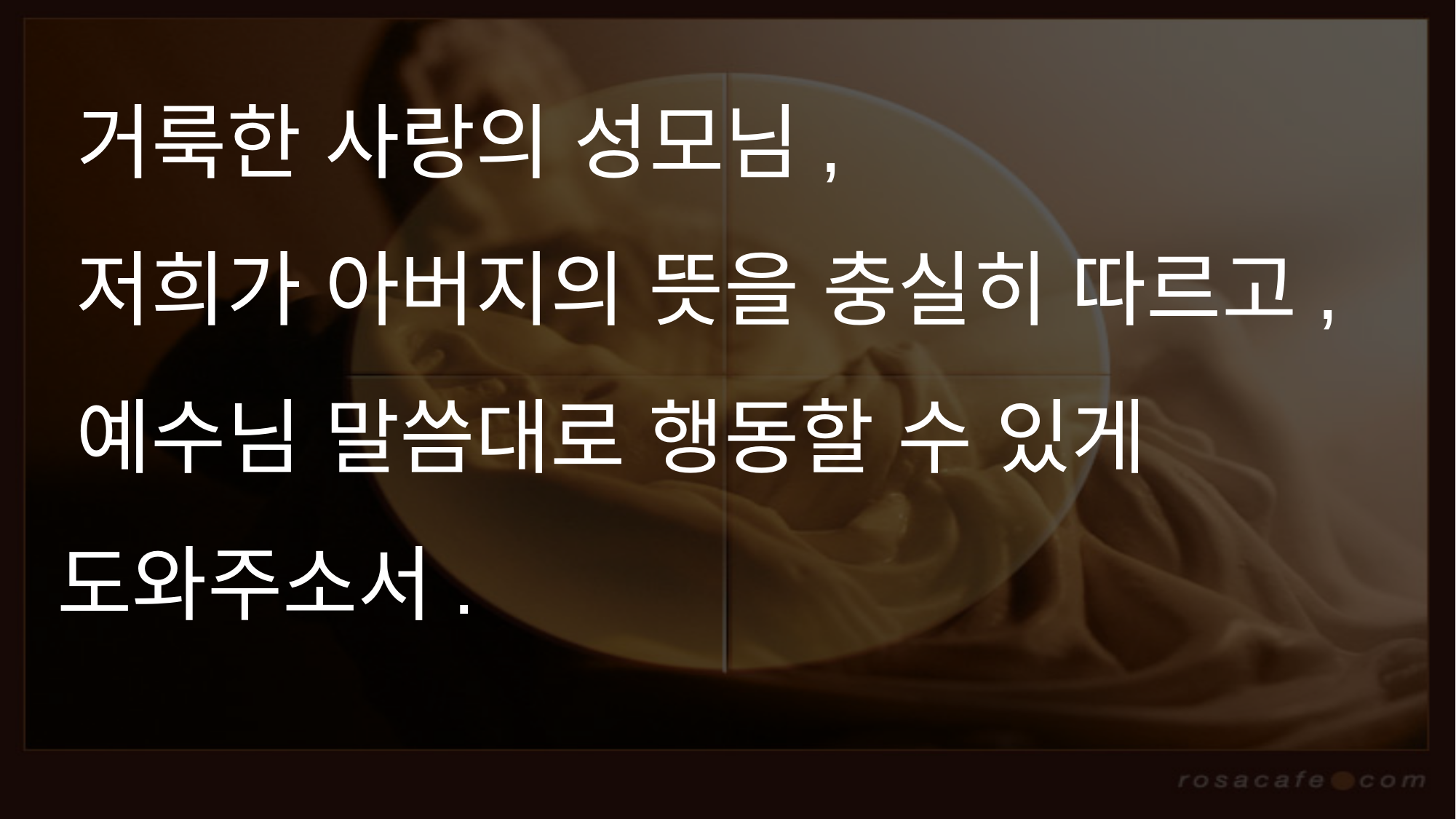

# 거룩한 사랑의 성모님, 저희가 아버지의 뜻을 충실히 따르고, 예수님 말씀대로 행동할 수 있게 도와주소서.